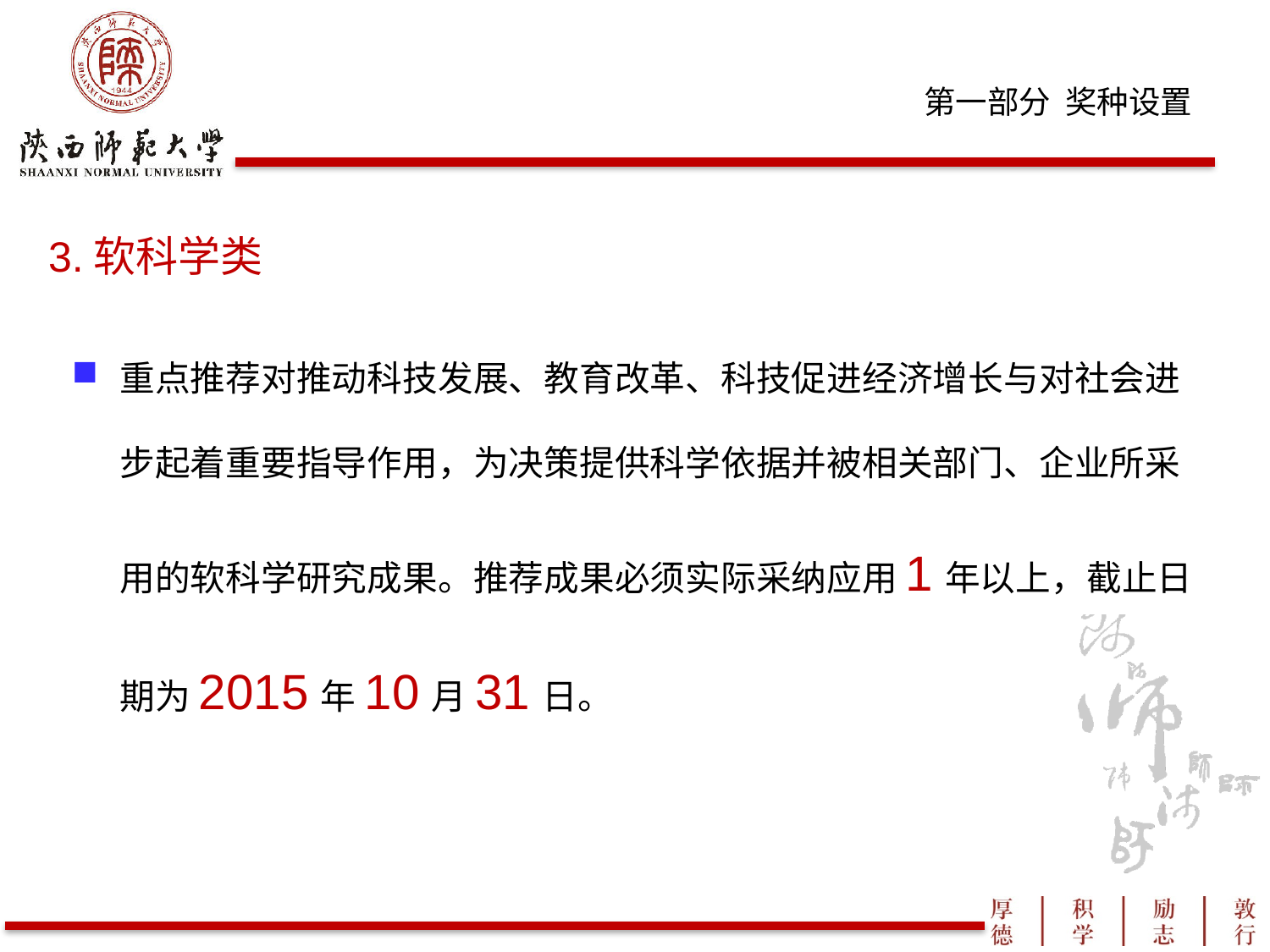

3.软科学类
重点推荐对推动科技发展、教育改革、科技促进经济增长与对社会进步起着重要指导作用，为决策提供科学依据并被相关部门、企业所采用的软科学研究成果。推荐成果必须实际采纳应用1年以上，截止日期为2015年10月31日。